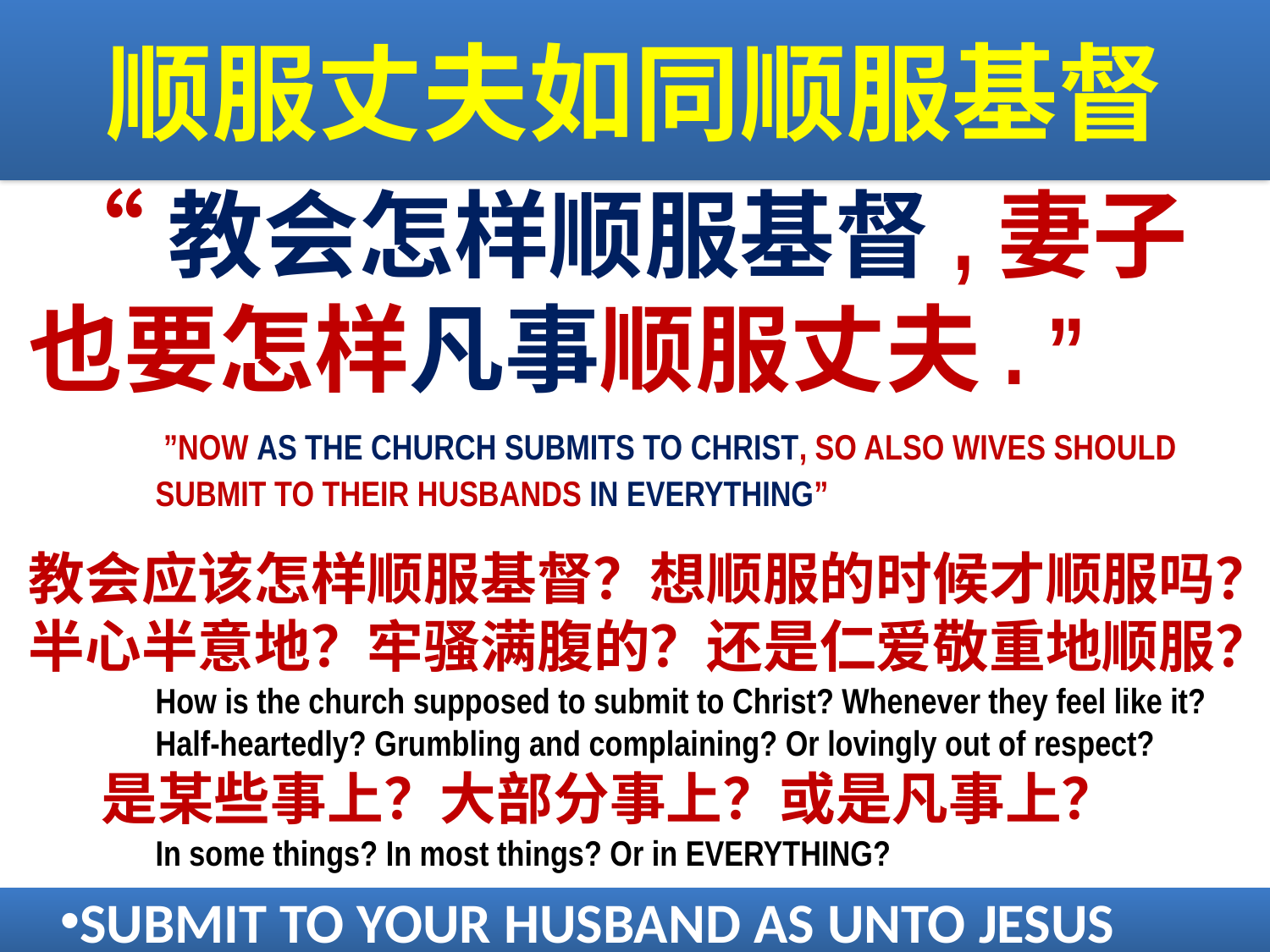

# 顺服丈夫如同顺服基督
 “教会怎样顺服基督,妻子也要怎样凡事顺服丈夫. ”
	 ”NOW AS THE CHURCH SUBMITS TO CHRIST, SO ALSO WIVES SHOULD 	SUBMIT TO THEIR HUSBANDS IN EVERYTHING”

教会应该怎样顺服基督？想顺服的时候才顺服吗？半心半意地？牢骚满腹的？还是仁爱敬重地顺服？
	How is the church supposed to submit to Christ? Whenever they feel like it?                    	Half-heartedly? Grumbling and complaining? Or lovingly out of respect?
        是某些事上？大部分事上？或是凡事上？
	In some things? In most things? Or in EVERYTHING?
SUBMIT TO YOUR HUSBAND AS UNTO JESUS